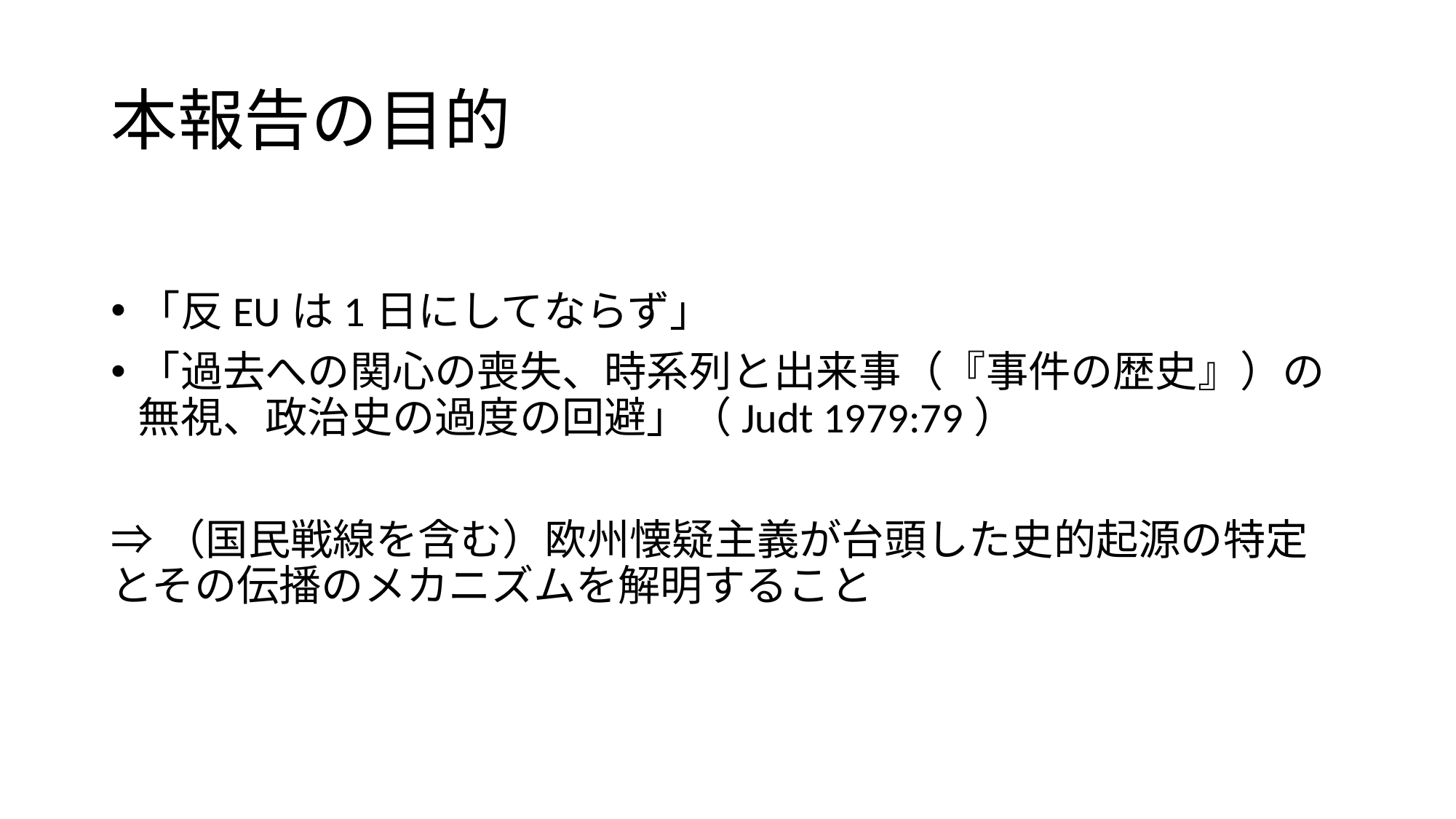

# 本報告の目的

「反EUは1日にしてならず」
「過去への関心の喪失、時系列と出来事（『事件の歴史』）の無視、政治史の過度の回避」（Judt 1979:79）

⇒（国民戦線を含む）欧州懐疑主義が台頭した史的起源の特定とその伝播のメカニズムを解明すること